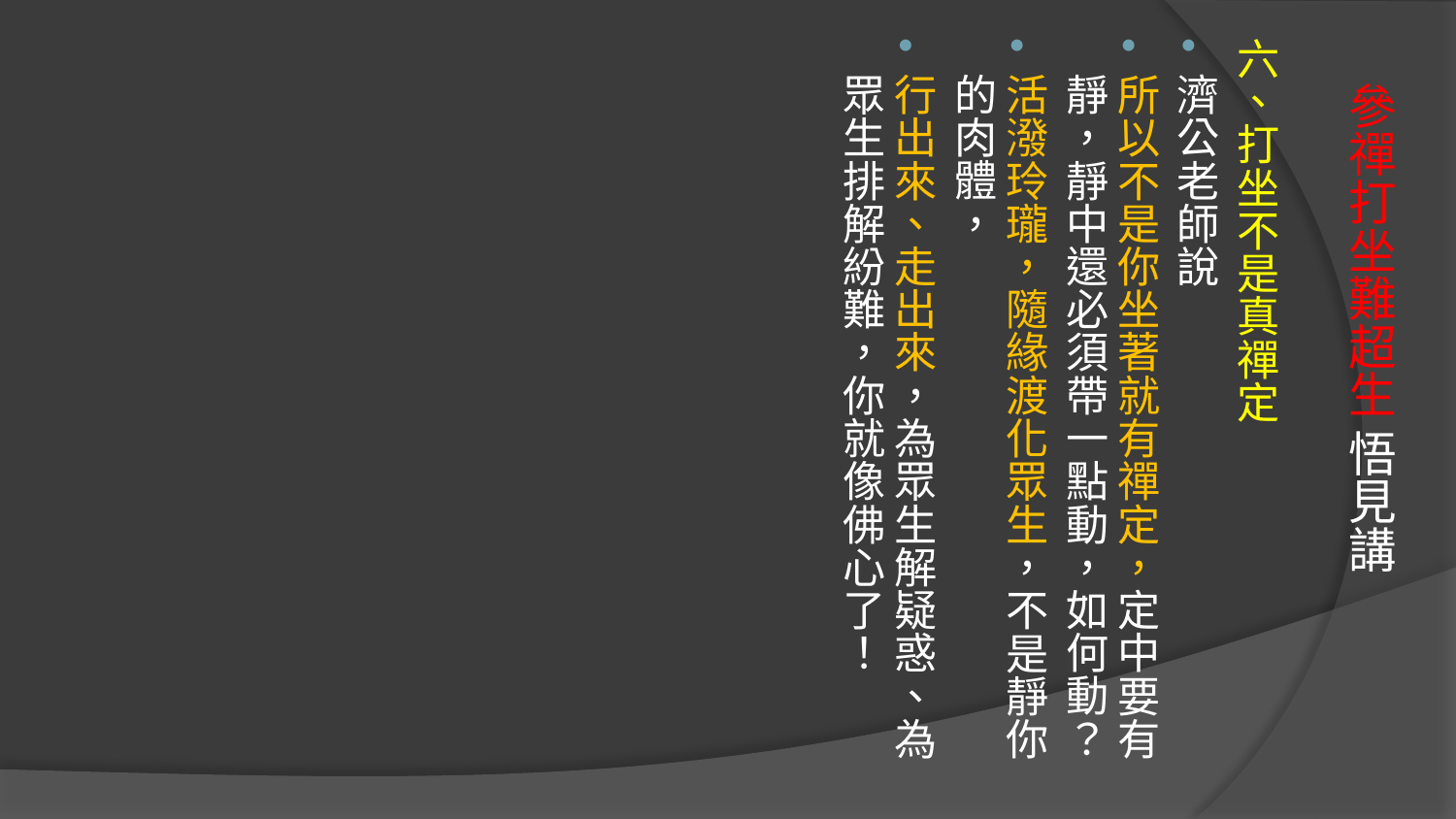

六、打坐不是真禪定
濟公老師說
所以不是你坐著就有禪定，定中要有靜，靜中還必須帶一點動，如何動？
活潑玲瓏，隨緣渡化眾生，不是靜你的肉體，
行出來、走出來，為眾生解疑惑、為眾生排解紛難，你就像佛心了！

# 參禪打坐難超生 悟見講